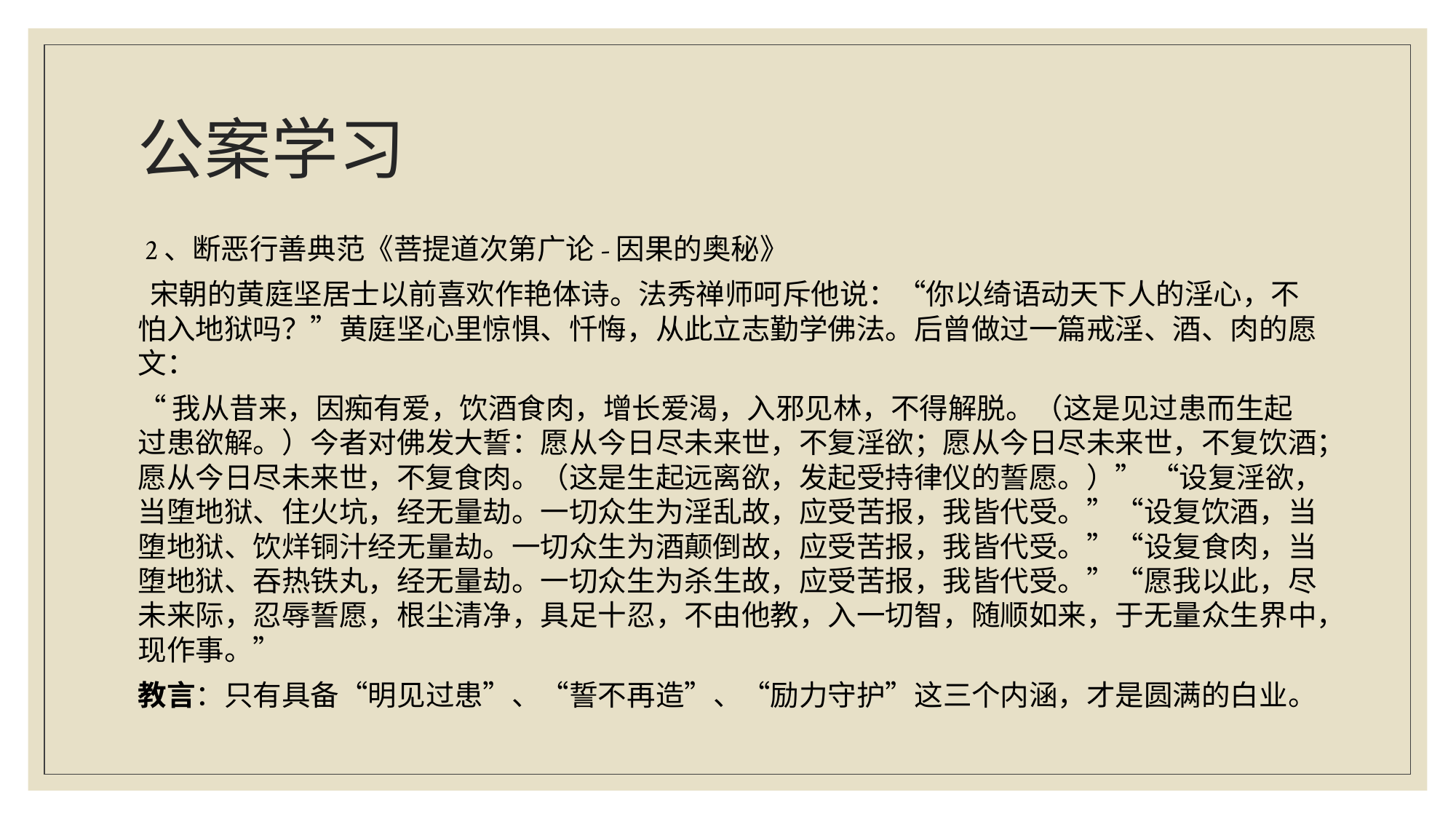

# 公案学习
 2、断恶行善典范《菩提道次第广论-因果的奥秘》
 宋朝的黄庭坚居士以前喜欢作艳体诗。法秀禅师呵斥他说：“你以绮语动天下人的淫心，不怕入地狱吗？”黄庭坚心里惊惧、忏悔，从此立志勤学佛法。后曾做过一篇戒淫、酒、肉的愿文：
“我从昔来，因痴有爱，饮酒食肉，增长爱渴，入邪见林，不得解脱。（这是见过患而生起过患欲解。）今者对佛发大誓：愿从今日尽未来世，不复淫欲；愿从今日尽未来世，不复饮酒；愿从今日尽未来世，不复食肉。（这是生起远离欲，发起受持律仪的誓愿。）” “设复淫欲，当堕地狱、住火坑，经无量劫。一切众生为淫乱故，应受苦报，我皆代受。”“设复饮酒，当堕地狱、饮烊铜汁经无量劫。一切众生为酒颠倒故，应受苦报，我皆代受。”“设复食肉，当堕地狱、吞热铁丸，经无量劫。一切众生为杀生故，应受苦报，我皆代受。”“愿我以此，尽未来际，忍辱誓愿，根尘清净，具足十忍，不由他教，入一切智，随顺如来，于无量众生界中，现作事。”
教言：只有具备“明见过患”、“誓不再造”、“励力守护”这三个内涵，才是圆满的白业。